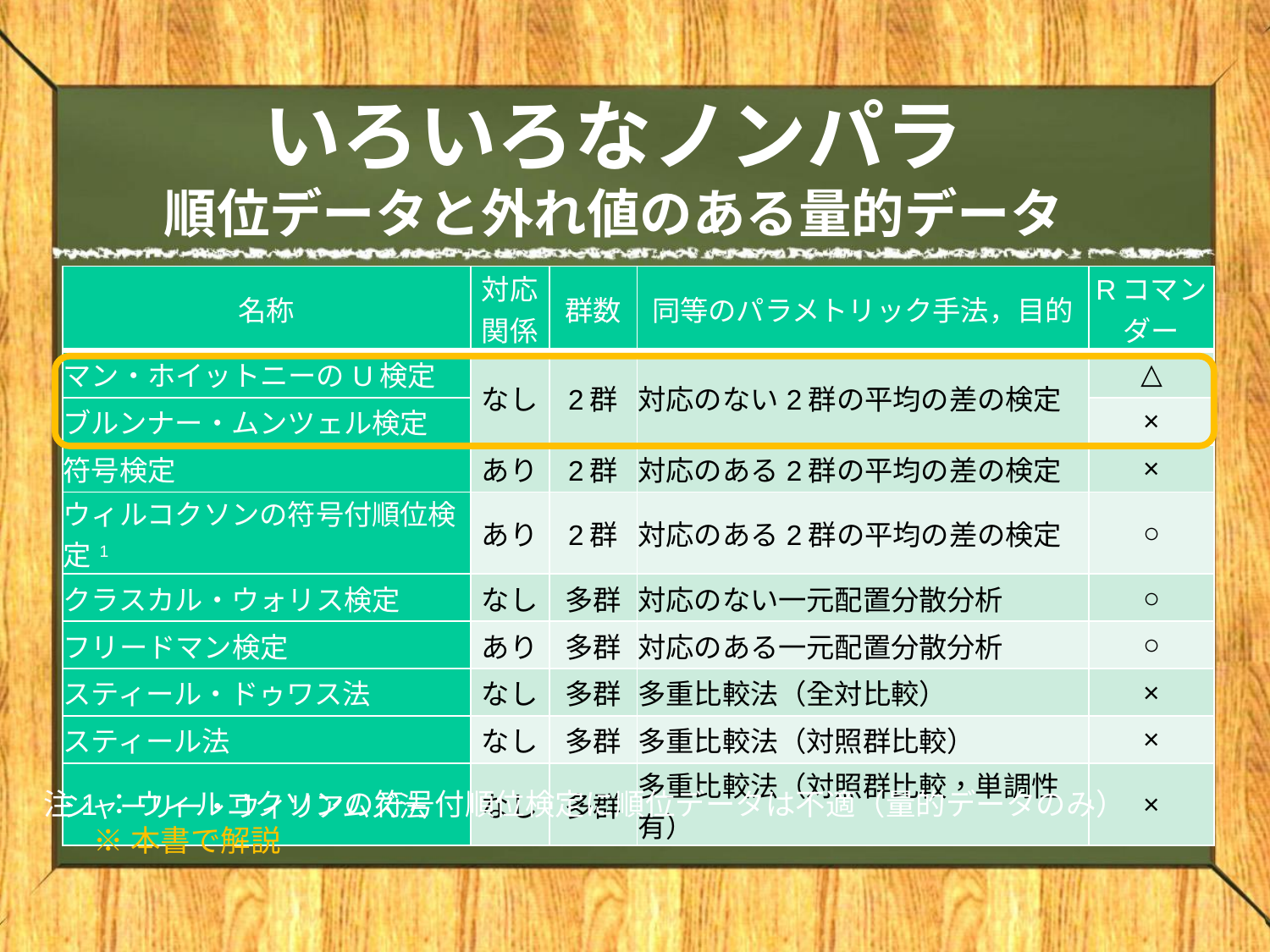

# いろいろなノンパラ 順位データと外れ値のある量的データ
| 名称 | 対応関係 | 群数 | 同等のパラメトリック手法，目的 | Rコマンダー |
| --- | --- | --- | --- | --- |
| マン・ホイットニーのU検定 | なし | 2群 | 対応のない2群の平均の差の検定 | △ |
| ブルンナー・ムンツェル検定 |  |  |  | × |
| 符号検定 | あり | 2群 | 対応のある2群の平均の差の検定 | × |
| ウィルコクソンの符号付順位検定1 | あり | 2群 | 対応のある2群の平均の差の検定 | ○ |
| クラスカル・ウォリス検定 | なし | 多群 | 対応のない一元配置分散分析 | ○ |
| フリードマン検定 | あり | 多群 | 対応のある一元配置分散分析 | ○ |
| スティール・ドゥワス法 | なし | 多群 | 多重比較法（全対比較） | × |
| スティール法 | なし | 多群 | 多重比較法（対照群比較） | × |
| シャーリー・ウィリアムズ法 | なし | 多群 | 多重比較法（対照群比較，単調性有） | × |

注1：ウィルコクソンの符号付順位検定に順位データは不適（量的データのみ）
※本書で解説